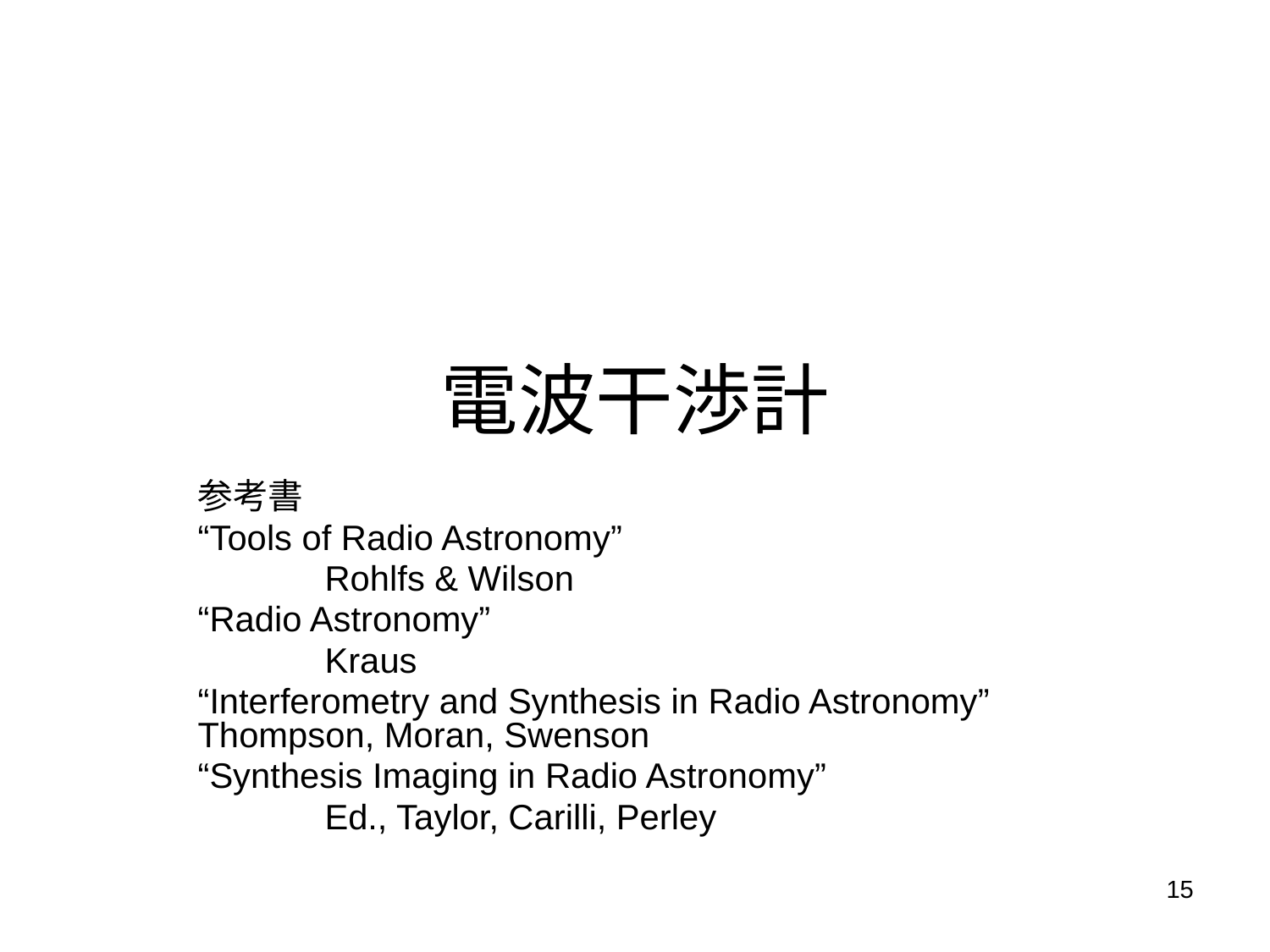

# 電波干渉計
参考書
“Tools of Radio Astronomy”
	Rohlfs & Wilson
“Radio Astronomy”
	Kraus
“Interferometry and Synthesis in Radio Astronomy” 	Thompson, Moran, Swenson
“Synthesis Imaging in Radio Astronomy”
	Ed., Taylor, Carilli, Perley
15